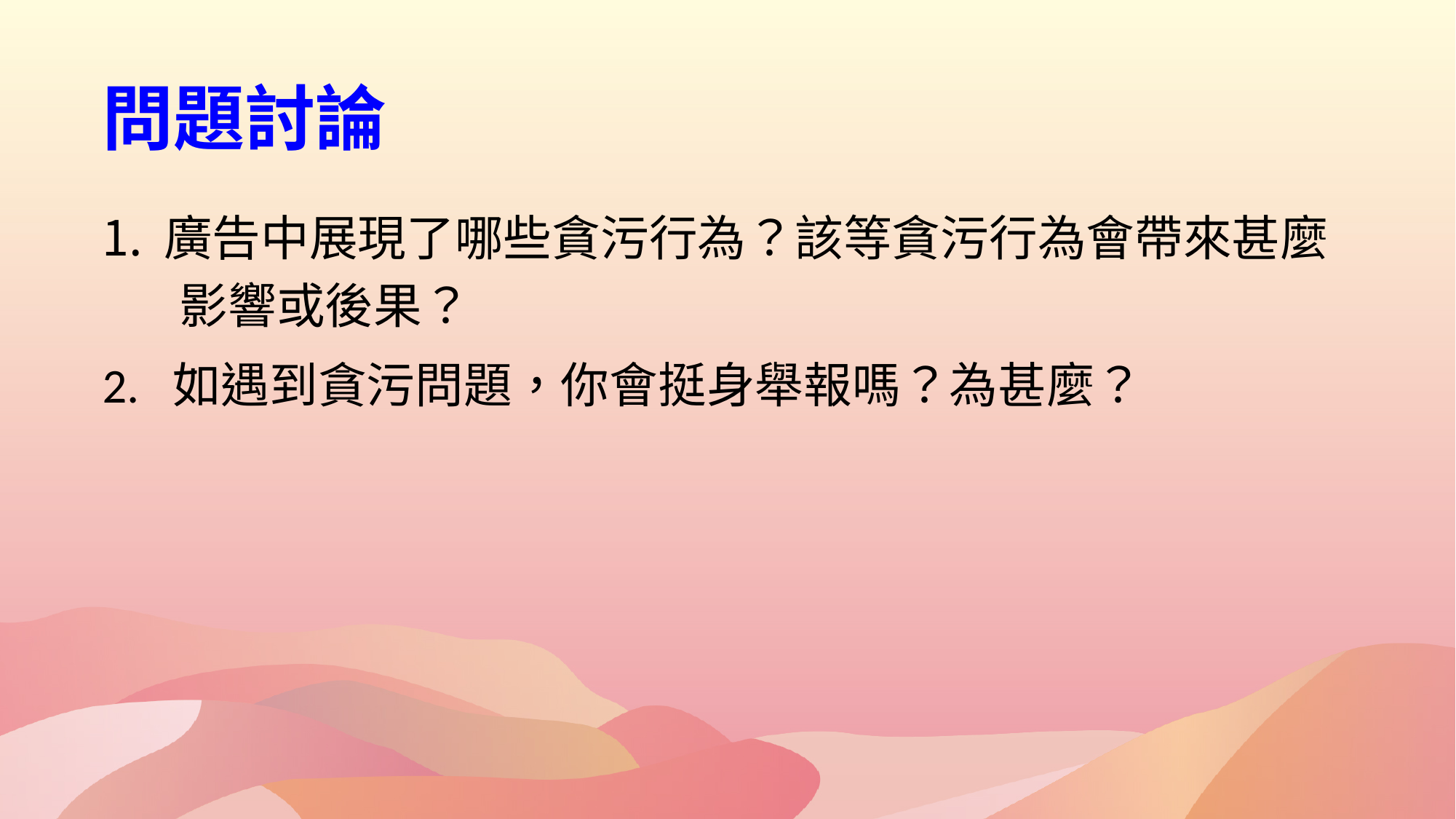

# 問題討論
廣告中展現了哪些貪污行為？該等貪污行為會帶來甚麼
      影響或後果？
2.  如遇到貪污問題，你會挺身舉報嗎？為甚麼？